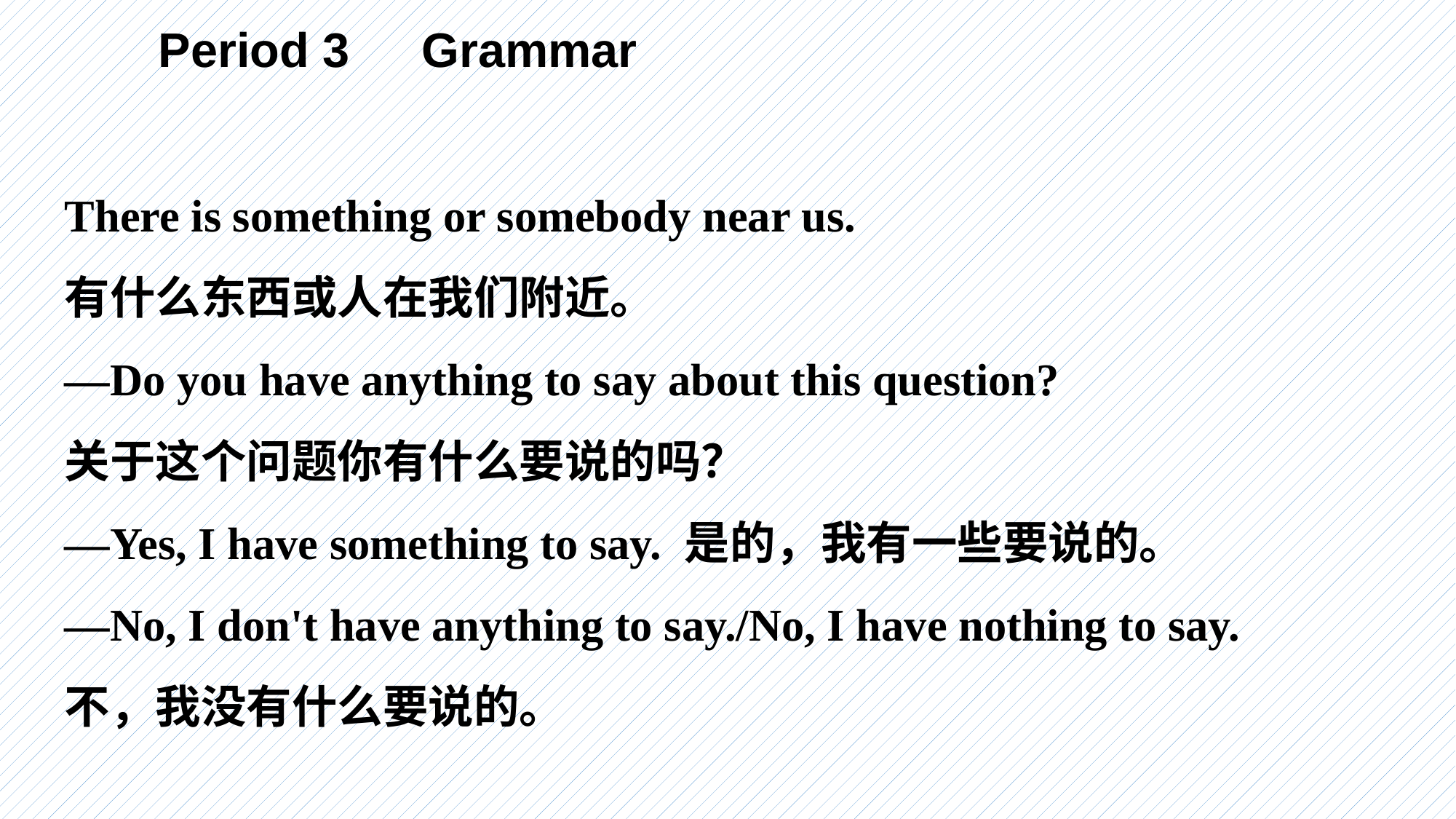

Period 3　Grammar
There is something or somebody near us.
有什么东西或人在我们附近。
—Do you have anything to say about this question?
关于这个问题你有什么要说的吗？
—Yes, I have something to say. 是的，我有一些要说的。
—No, I don't have anything to say./No, I have nothing to say.
不，我没有什么要说的。